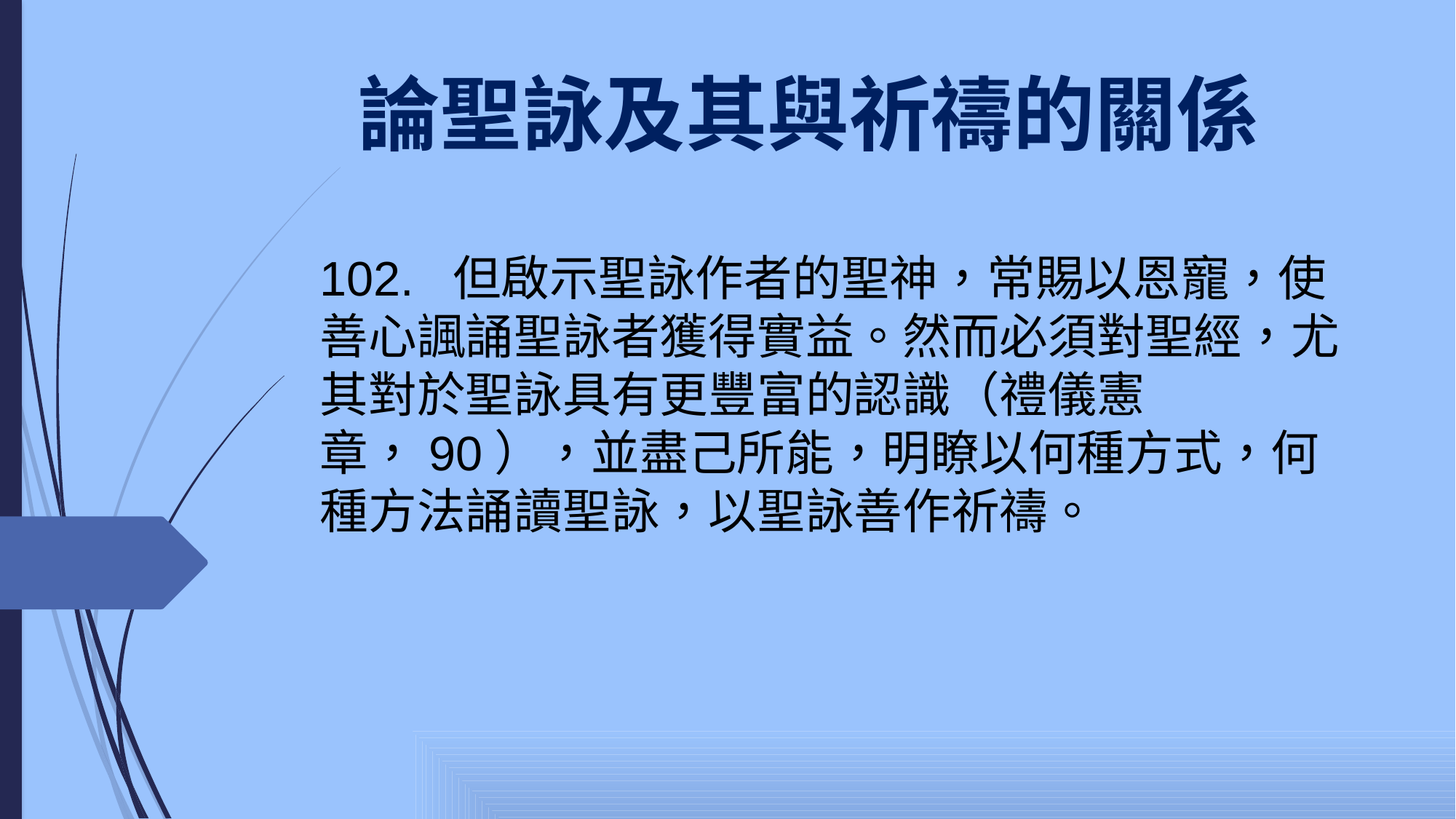

# 論聖詠及其與祈禱的關係
102.  但啟示聖詠作者的聖神，常賜以恩寵，使善心諷誦聖詠者獲得實益。然而必須對聖經，尤其對於聖詠具有更豐富的認識（禮儀憲章，90），並盡己所能，明瞭以何種方式，何種方法誦讀聖詠，以聖詠善作祈禱。